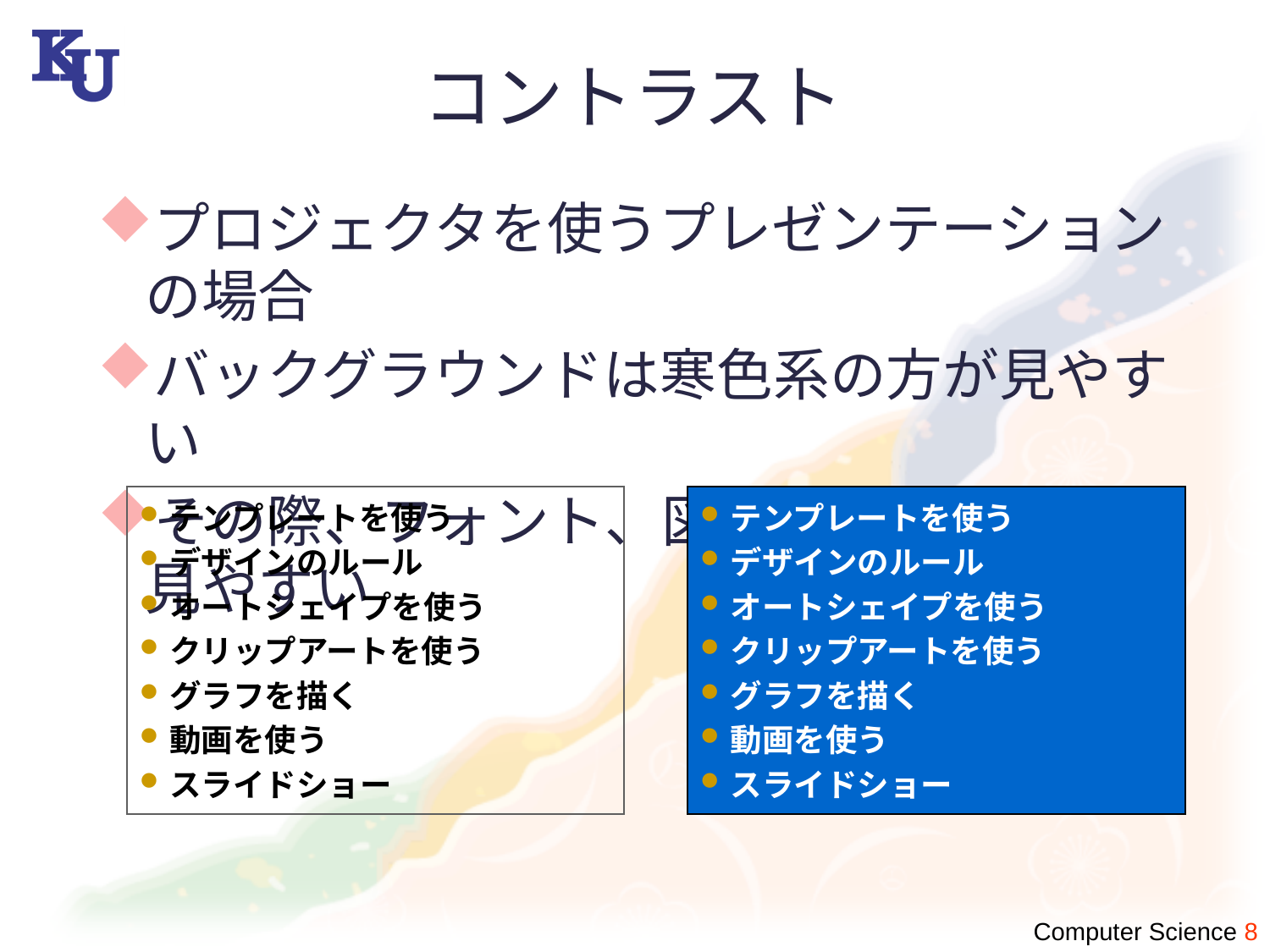

# コントラスト
プロジェクタを使うプレゼンテーションの場合
バックグラウンドは寒色系の方が見やすい
その際、フォント、図形は暖色系の方が見やすい
テンプレートを使う
デザインのルール
オートシェイプを使う
クリップアートを使う
グラフを描く
動画を使う
スライドショー
テンプレートを使う
デザインのルール
オートシェイプを使う
クリップアートを使う
グラフを描く
動画を使う
スライドショー